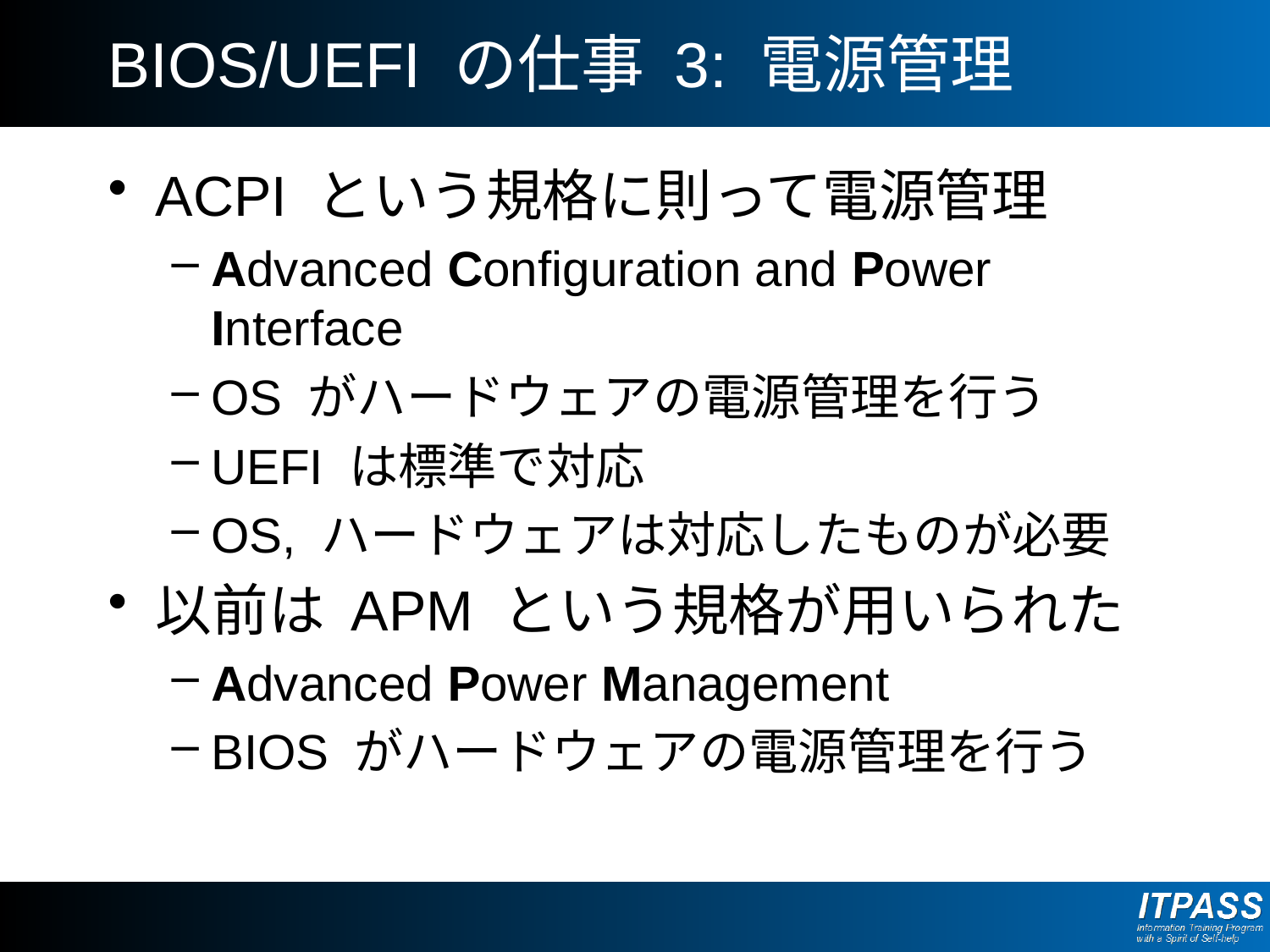

# BIOS/UEFI の仕事 3: 電源管理
ACPI という規格に則って電源管理
Advanced Configuration and Power Interface
OS がハードウェアの電源管理を行う
UEFI は標準で対応
OS, ハードウェアは対応したものが必要
以前は APM という規格が用いられた
Advanced Power Management
BIOS がハードウェアの電源管理を行う